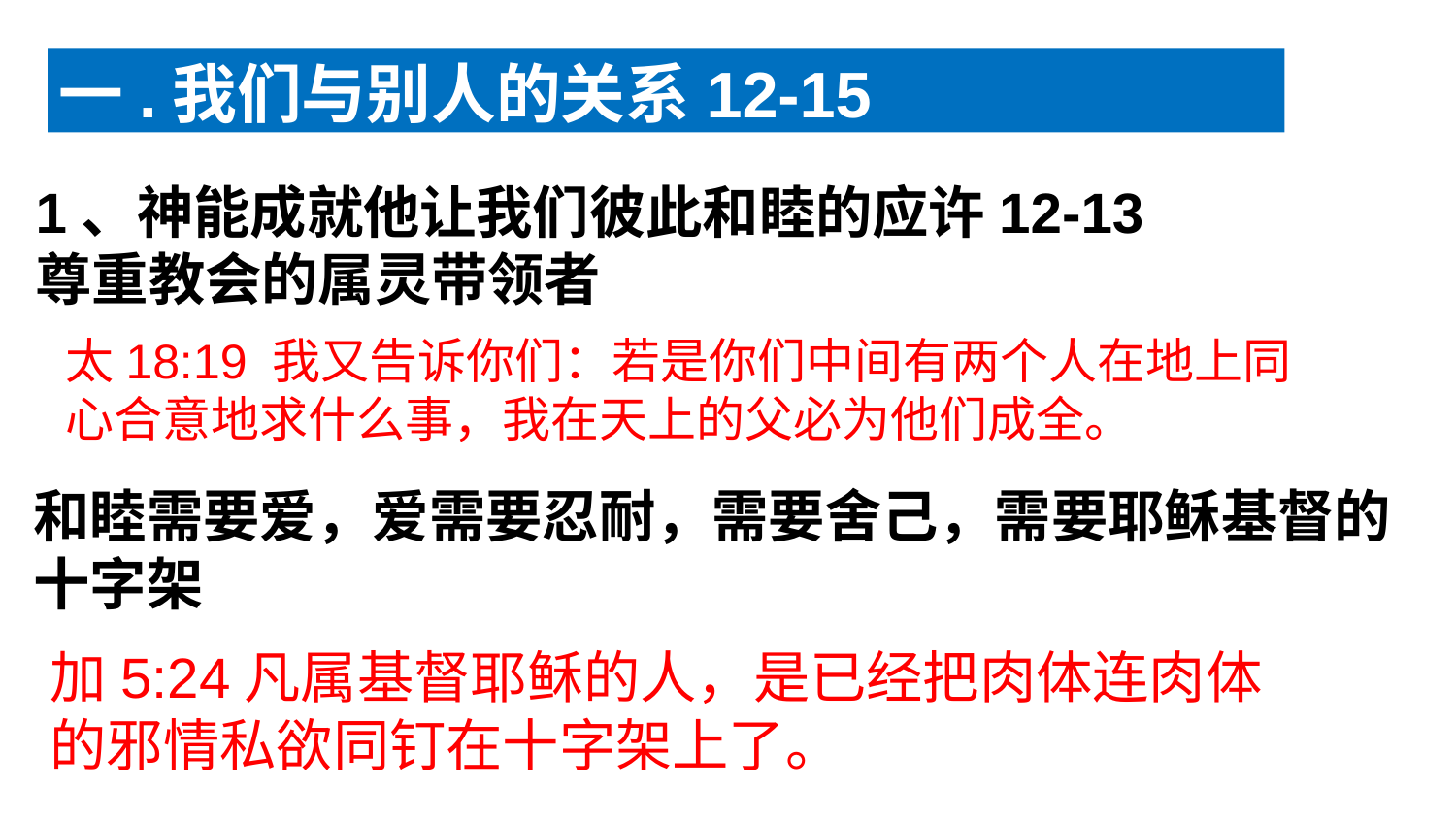

一.我们与别人的关系12-15

讨神的喜悦1-2
1、神能成就他让我们彼此和睦的应许12-13
尊重教会的属灵带领者

太18:19 我又告诉你们：若是你们中间有两个人在地上同心合意地求什么事，我在天上的父必为他们成全。

和睦需要爱，爱需要忍耐，需要舍己，需要耶稣基督的十字架
加5:24凡属基督耶稣的人，是已经把肉体连肉体的邪情私欲同钉在十字架上了。